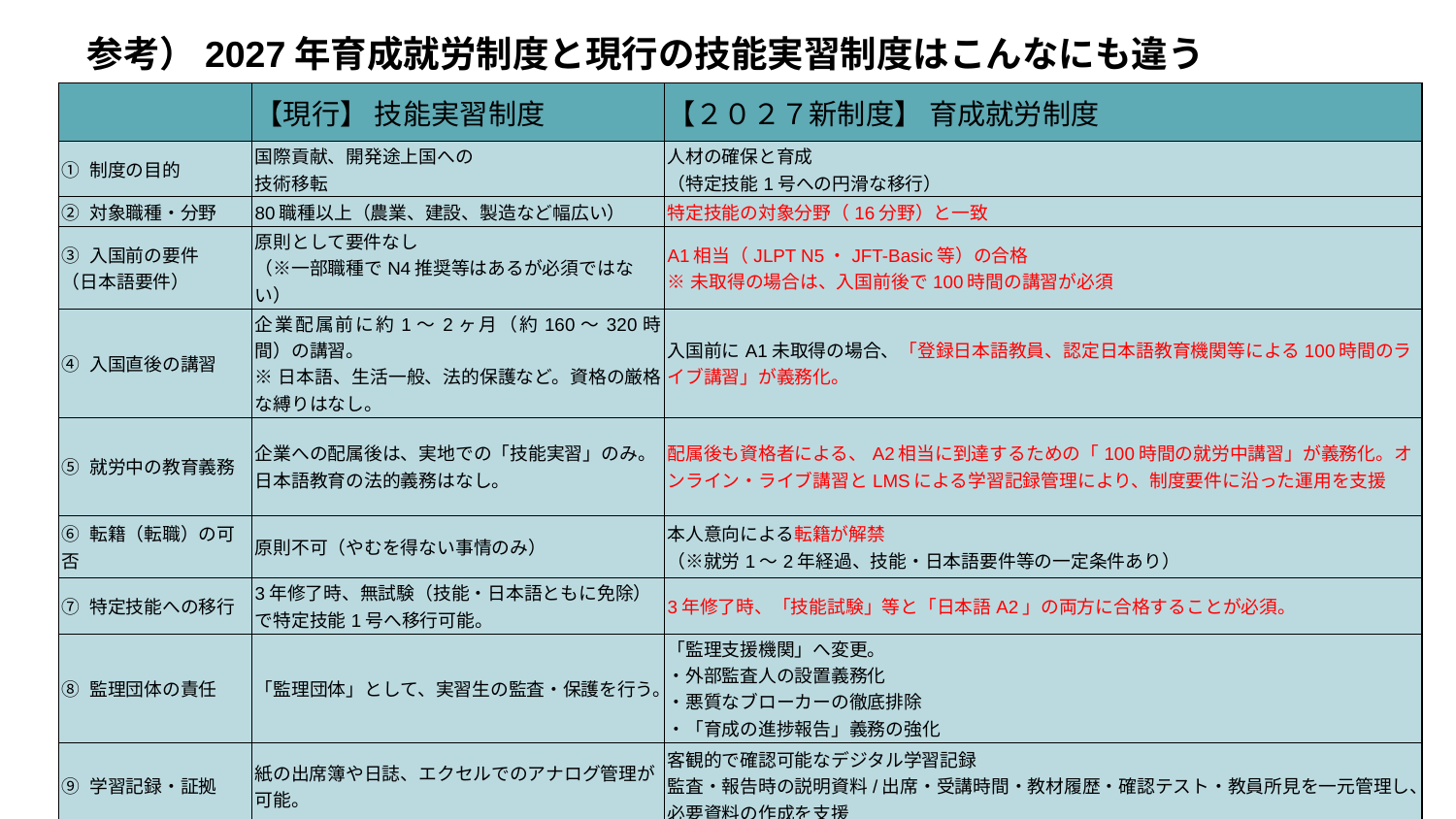

参考）2027年育成就労制度と現行の技能実習制度はこんなにも違う
|  | 【現行】 技能実習制度 | 【２０２７新制度】 育成就労制度 |
| --- | --- | --- |
| ① 制度の目的 | 国際貢献、開発途上国への 技術移転 | 人材の確保と育成 （特定技能1号への円滑な移行） |
| ② 対象職種・分野 | 80職種以上（農業、建設、製造など幅広い） | 特定技能の対象分野（16分野）と一致 |
| ③ 入国前の要件 （日本語要件） | 原則として要件なし （※一部職種でN4推奨等はあるが必須ではない） | A1相当（JLPT N5・JFT-Basic等）の合格 ※未取得の場合は、入国前後で100時間の講習が必須 |
| ④ 入国直後の講習 | 企業配属前に約1〜2ヶ月（約160〜320時間）の講習。 ※日本語、生活一般、法的保護など。資格の厳格な縛りはなし。 | 入国前にA1未取得の場合、「登録日本語教員、認定日本語教育機関等による100時間のライブ講習」が義務化。 |
| ⑤ 就労中の教育義務 | 企業への配属後は、実地での「技能実習」のみ。日本語教育の法的義務はなし。 | 配属後も資格者による、A2相当に到達するための「100時間の就労中講習」が義務化。オンライン・ライブ講習とLMSによる学習記録管理により、制度要件に沿った運用を支援 |
| ⑥ 転籍（転職）の可否 | 原則不可（やむを得ない事情のみ） | 本人意向による転籍が解禁 （※就労1〜2年経過、技能・日本語要件等の一定条件あり） |
| ⑦ 特定技能への移行 | 3年修了時、無試験（技能・日本語ともに免除）で特定技能1号へ移行可能。 | 3年修了時、「技能試験」等と「日本語A2」の両方に合格することが必須。 |
| ⑧ 監理団体の責任 | 「監理団体」として、実習生の監査・保護を行う。 | 「監理支援機関」へ変更。 ・外部監査人の設置義務化 ・悪質なブローカーの徹底排除 ・「育成の進捗報告」義務の強化 |
| ⑨ 学習記録・証拠 | 紙の出席簿や日誌、エクセルでのアナログ管理が可能。 | 客観的で確認可能なデジタル学習記録 監査・報告時の説明資料/出席・受講時間・教材履歴・確認テスト・教員所見を一元管理し、必要資料の作成を支援 |
| ⑩ 受け入れ費用 | 実習生本人が送出機関に多額の借金をして来るケースが多い。 | 本人負担の軽減（受入企業・監理支援機関でのコスト負担の適正化・透明化）。 |